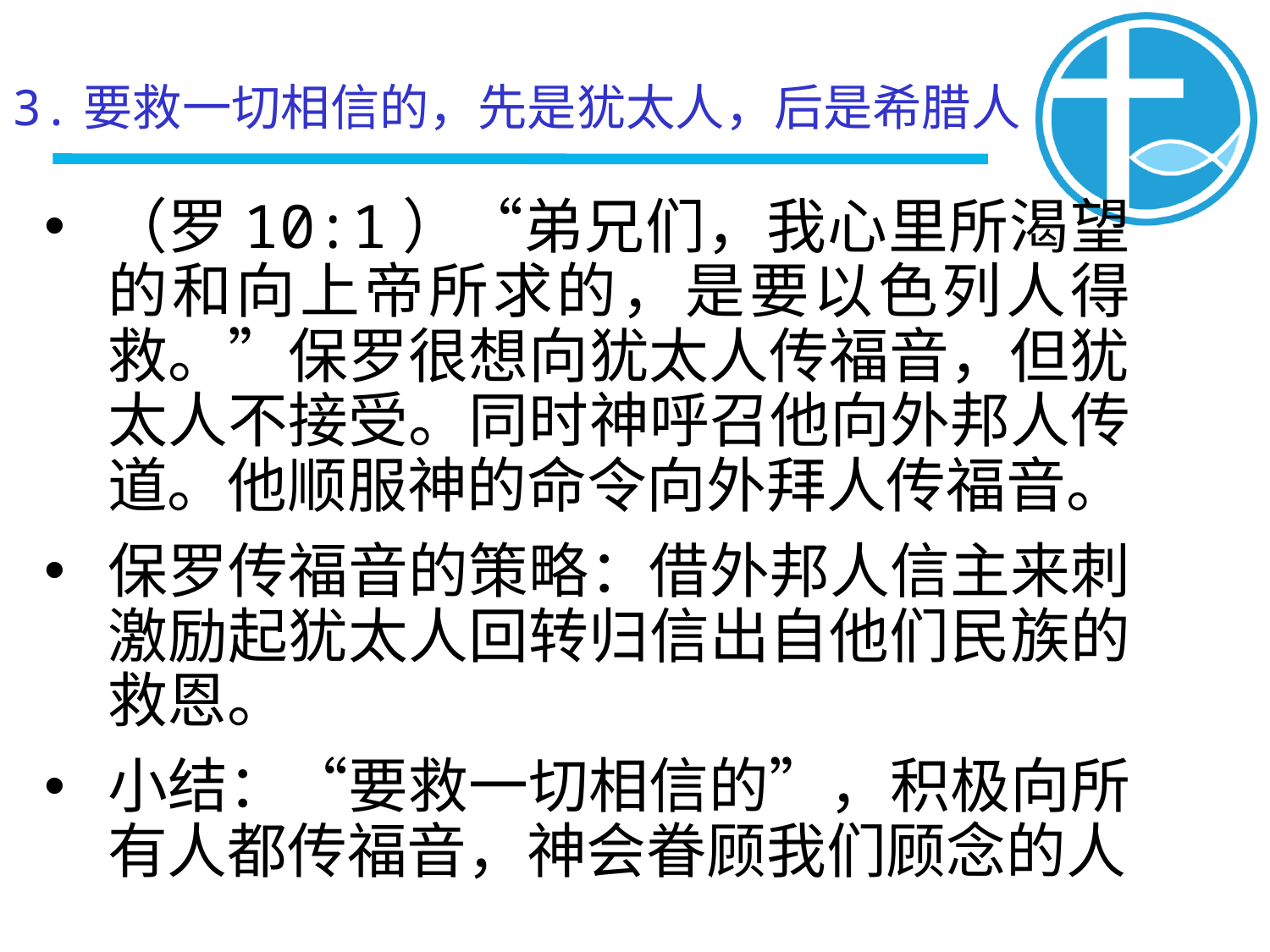

3.要救一切相信的，先是犹太人，后是希腊人
（罗10:1）“弟兄们，我心里所渴望的和向上帝所求的，是要以色列人得救。”保罗很想向犹太人传福音，但犹太人不接受。同时神呼召他向外邦人传道。他顺服神的命令向外拜人传福音。
保罗传福音的策略：借外邦人信主来刺激励起犹太人回转归信出自他们民族的救恩。
小结：“要救一切相信的”，积极向所有人都传福音，神会眷顾我们顾念的人